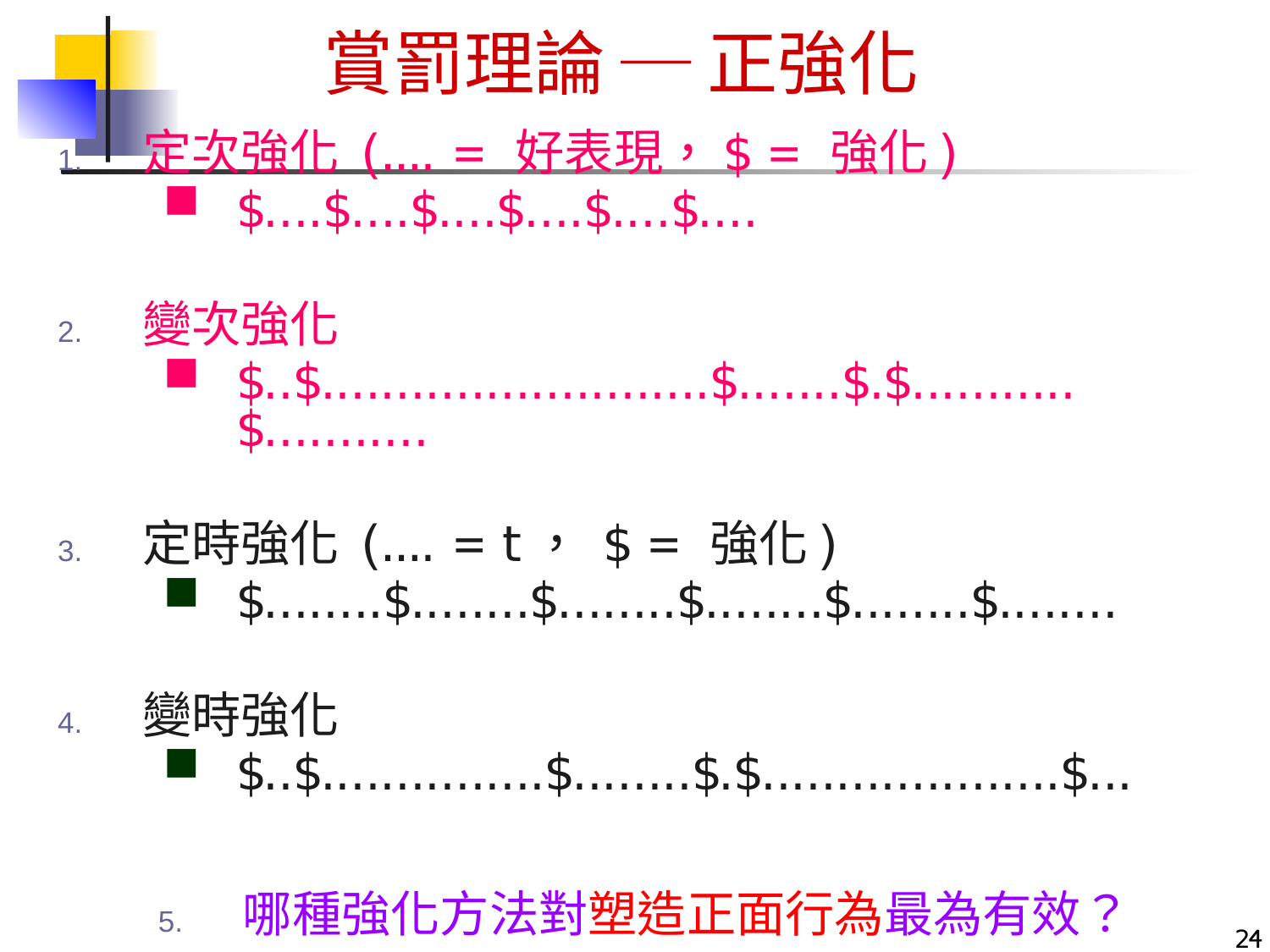

# 賞罰理論 ─ 正強化
定次強化 (…. = 好表現，$ = 強化)
$....$....$....$....$....$....

變次強化
$..$..........................$.......$.$...........$...........

定時強化 (…. = t， $ = 強化)
$........$........$........$........$........$........

變時強化
$..$...............$........$.$....................$...

哪種強化方法對塑造正面行為最為有效？
24